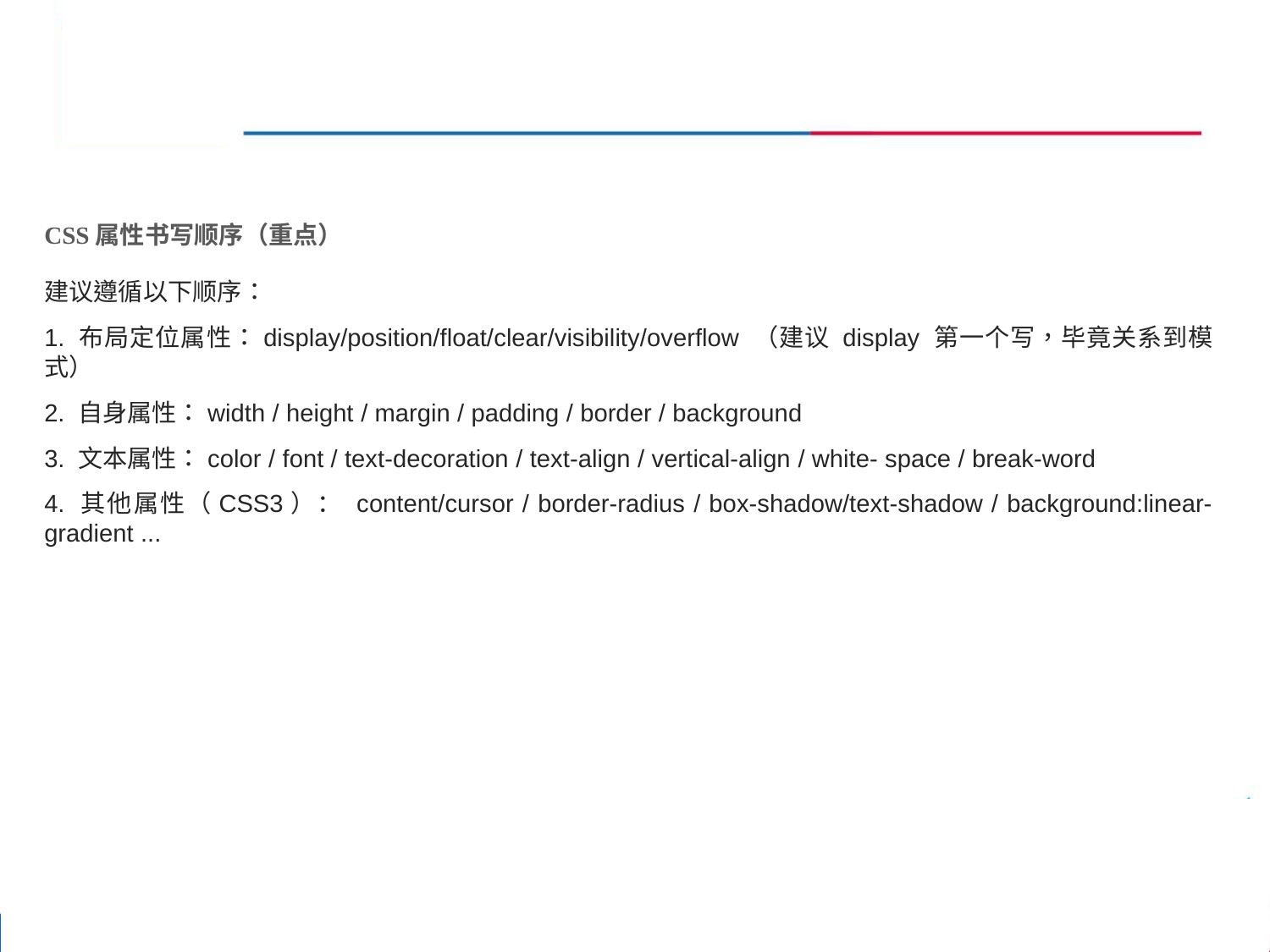

CSS属性书写顺序（重点）
建议遵循以下顺序：
1. 布局定位属性：display/position/float/clear/visibility/overflow （建议 display 第一个写，毕竟关系到模式）
2. 自身属性：width / height / margin / padding / border / background
3. 文本属性：color / font / text-decoration / text-align / vertical-align / white- space / break-word
4. 其他属性（CSS3）： content/cursor / border-radius / box-shadow/text-shadow / background:linear-gradient ...